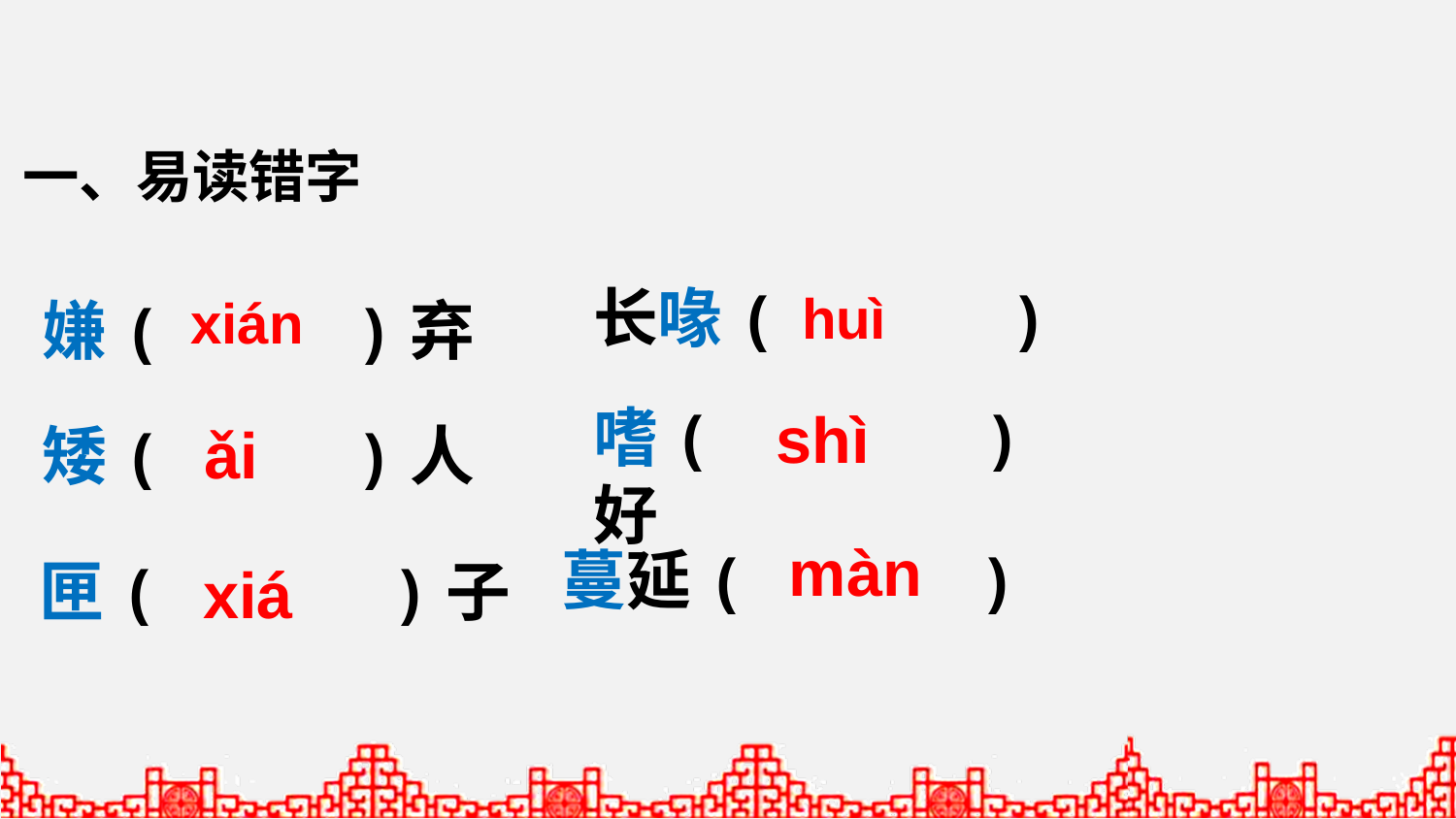

一、易读错字
长喙(      )
huì
xián
嫌(     )弃
嗜(       )好
shì
ǎi
矮(     )人
màn
蔓延(      )
匣(      )子
xiá